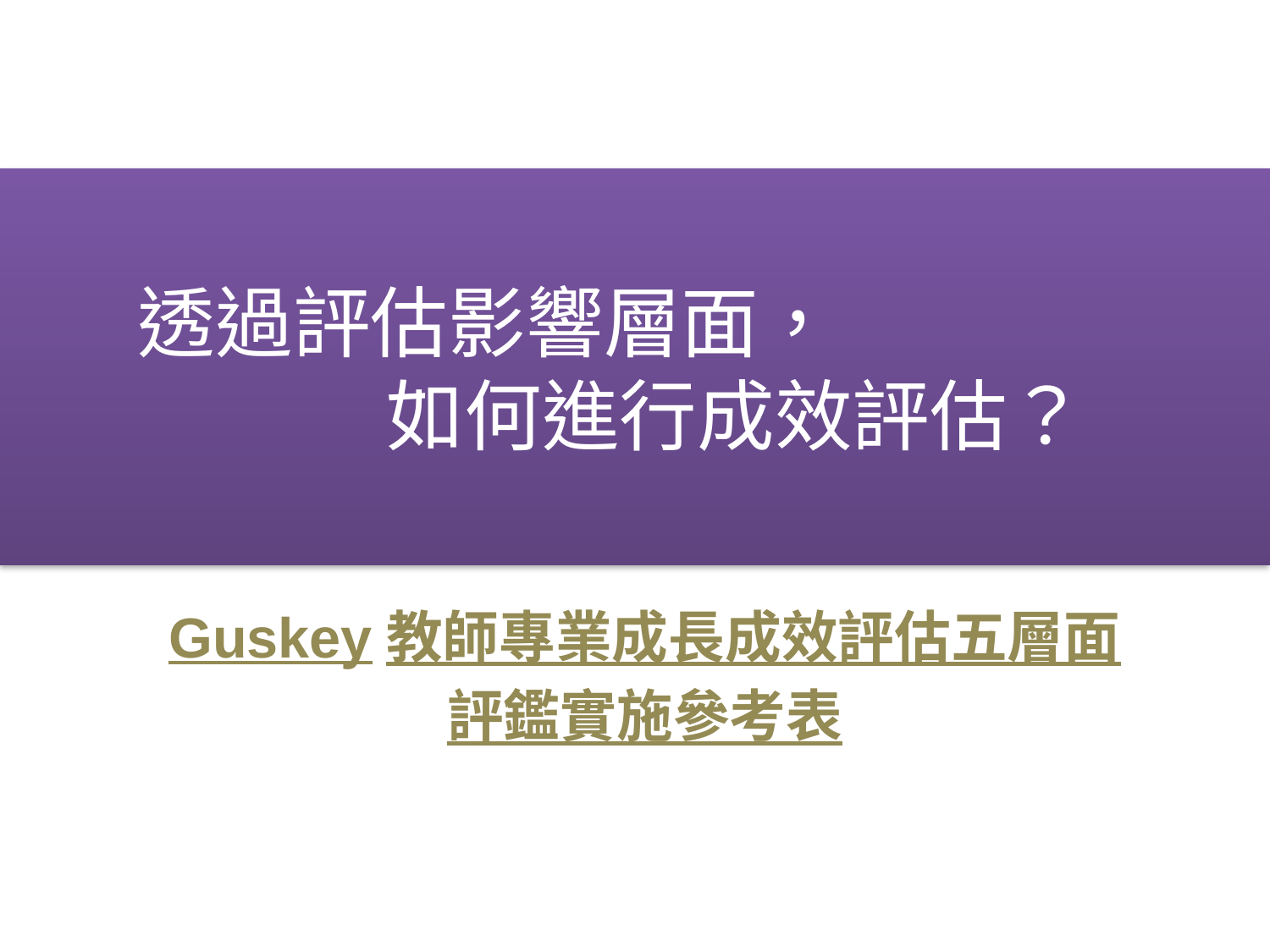

# 透過評估影響層面， 如何進行成效評估？
Guskey教師專業成長成效評估五層面
評鑑實施參考表